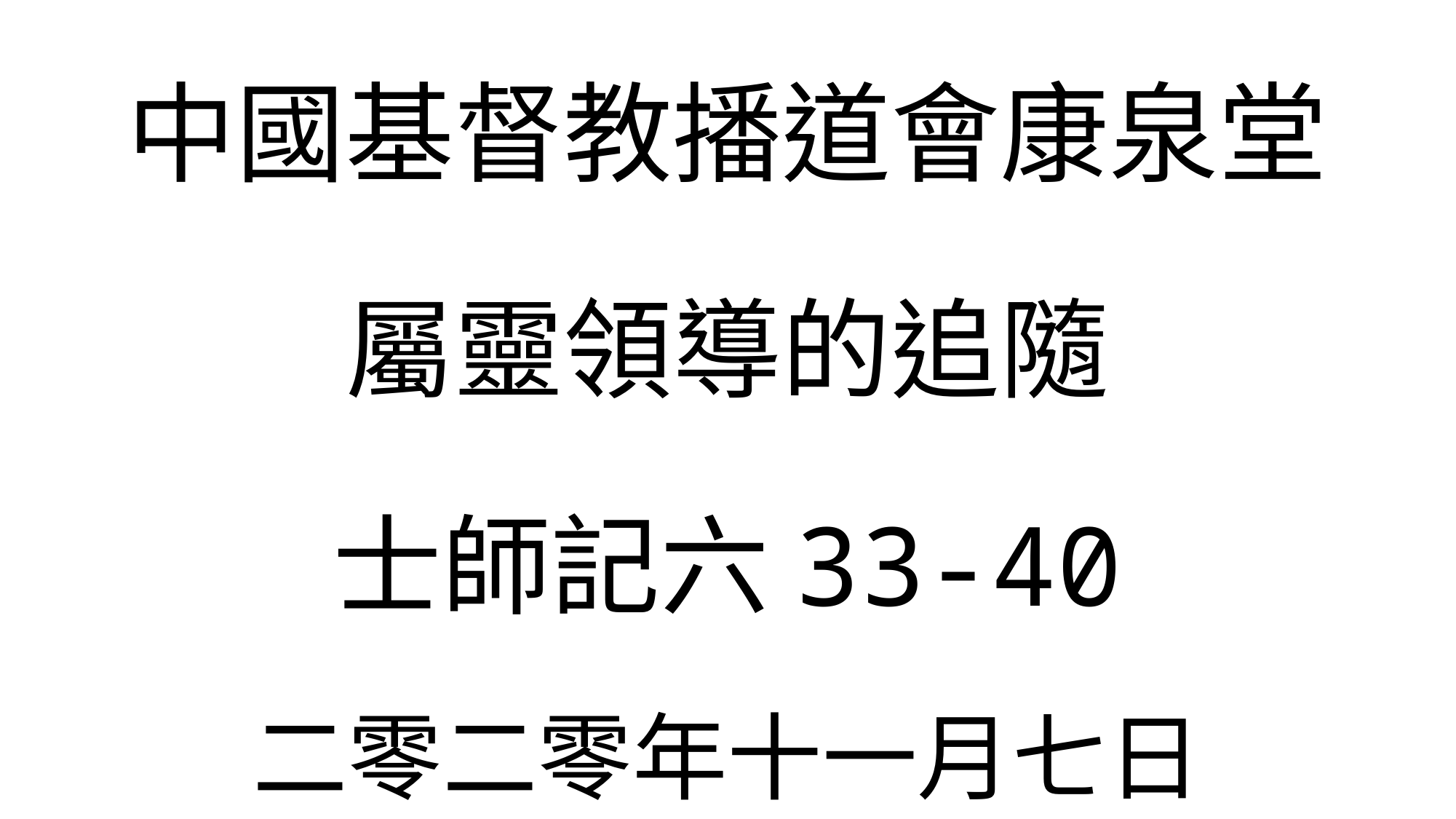

# 中國基督教播道會康泉堂 屬靈領導的追隨 士師記六33-40

二零二零年十一月七日